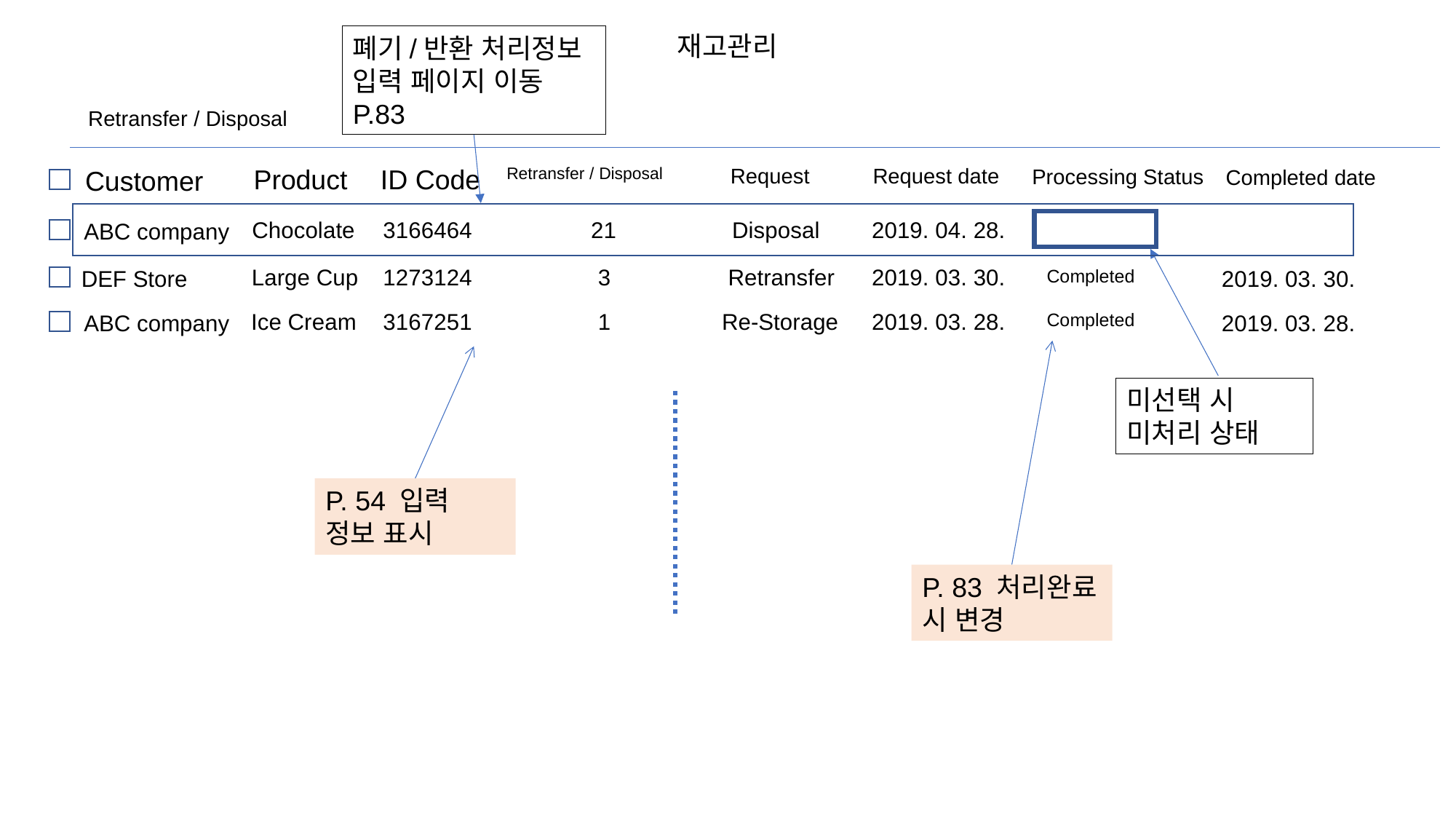

재고관리
폐기/반환 처리정보 입력 페이지 이동
P.83
Retransfer / Disposal
Request
Product
ID Code
Retransfer / Disposal
Request date
Processing Status
Customer
Completed date

Chocolate
3166464
21
Disposal
2019. 04. 28.

ABC company

Large Cup
1273124
3
Retransfer
2019. 03. 30.
DEF Store
Completed
2019. 03. 30.

Ice Cream
3167251
1
Re-Storage
2019. 03. 28.
ABC company
Completed
2019. 03. 28.

미선택 시 미처리 상태
P. 54 입력 정보 표시
P. 83 처리완료 시 변경